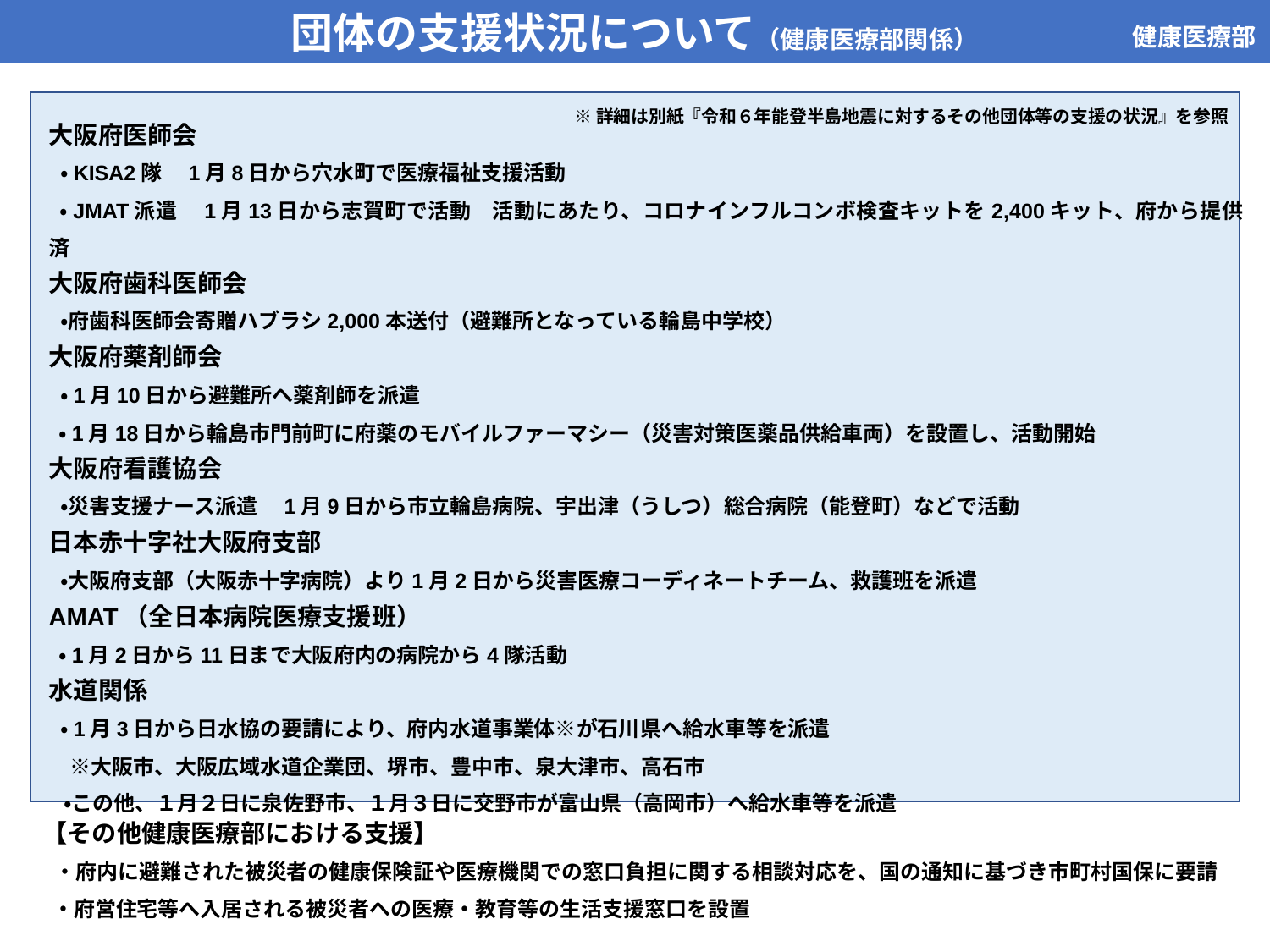

団体の支援状況について（健康医療部関係）
健康医療部

※詳細は別紙『令和６年能登半島地震に対するその他団体等の支援の状況』を参照
大阪府医師会
 ・KISA2隊　1月8日から穴水町で医療福祉支援活動
 ・JMAT派遣　1月13日から志賀町で活動　活動にあたり、コロナインフルコンボ検査キットを2,400キット、府から提供済
大阪府歯科医師会
 ・府歯科医師会寄贈ハブラシ2,000本送付（避難所となっている輪島中学校）
大阪府薬剤師会
 ・1月10日から避難所へ薬剤師を派遣
 ・1月18日から輪島市門前町に府薬のモバイルファーマシー（災害対策医薬品供給車両）を設置し、活動開始
大阪府看護協会
 ・災害支援ナース派遣　1月9日から市立輪島病院、宇出津（うしつ）総合病院（能登町）などで活動
日本赤十字社大阪府支部
 ・大阪府支部（大阪赤十字病院）より1月2日から災害医療コーディネートチーム、救護班を派遣
AMAT（全日本病院医療支援班）
 ・1月2日から11日まで大阪府内の病院から4隊活動
水道関係
 ・1月3日から日水協の要請により、府内水道事業体※が石川県へ給水車等を派遣
　※大阪市、大阪広域水道企業団、堺市、豊中市、泉大津市、高石市
  ・この他、１月２日に泉佐野市、１月３日に交野市が富山県（高岡市）へ給水車等を派遣

【その他健康医療部における支援】
 ・府内に避難された被災者の健康保険証や医療機関での窓口負担に関する相談対応を、国の通知に基づき市町村国保に要請
 ・府営住宅等へ入居される被災者への医療・教育等の生活支援窓口を設置